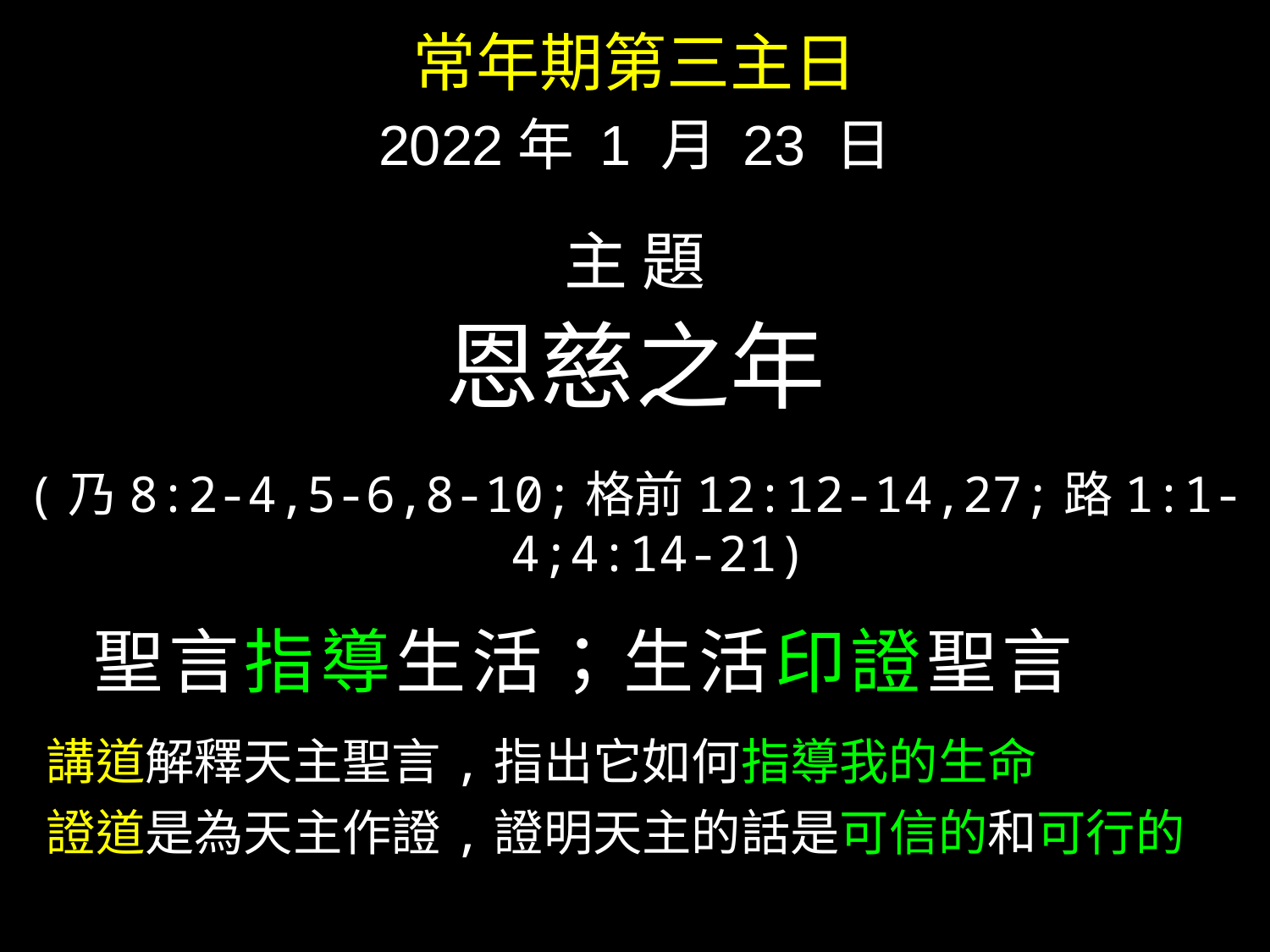

常年期第三主日
2022年 1 月 23 日

主 題
恩慈之年
(乃8:2-4,5-6,8-10;格前12:12-14,27;路1:1-4;4:14-21)
   聖言指導生活；生活印證聖言
  講道解釋天主聖言,指出它如何指導我的生命
  證道是為天主作證,證明天主的話是可信的和可行的